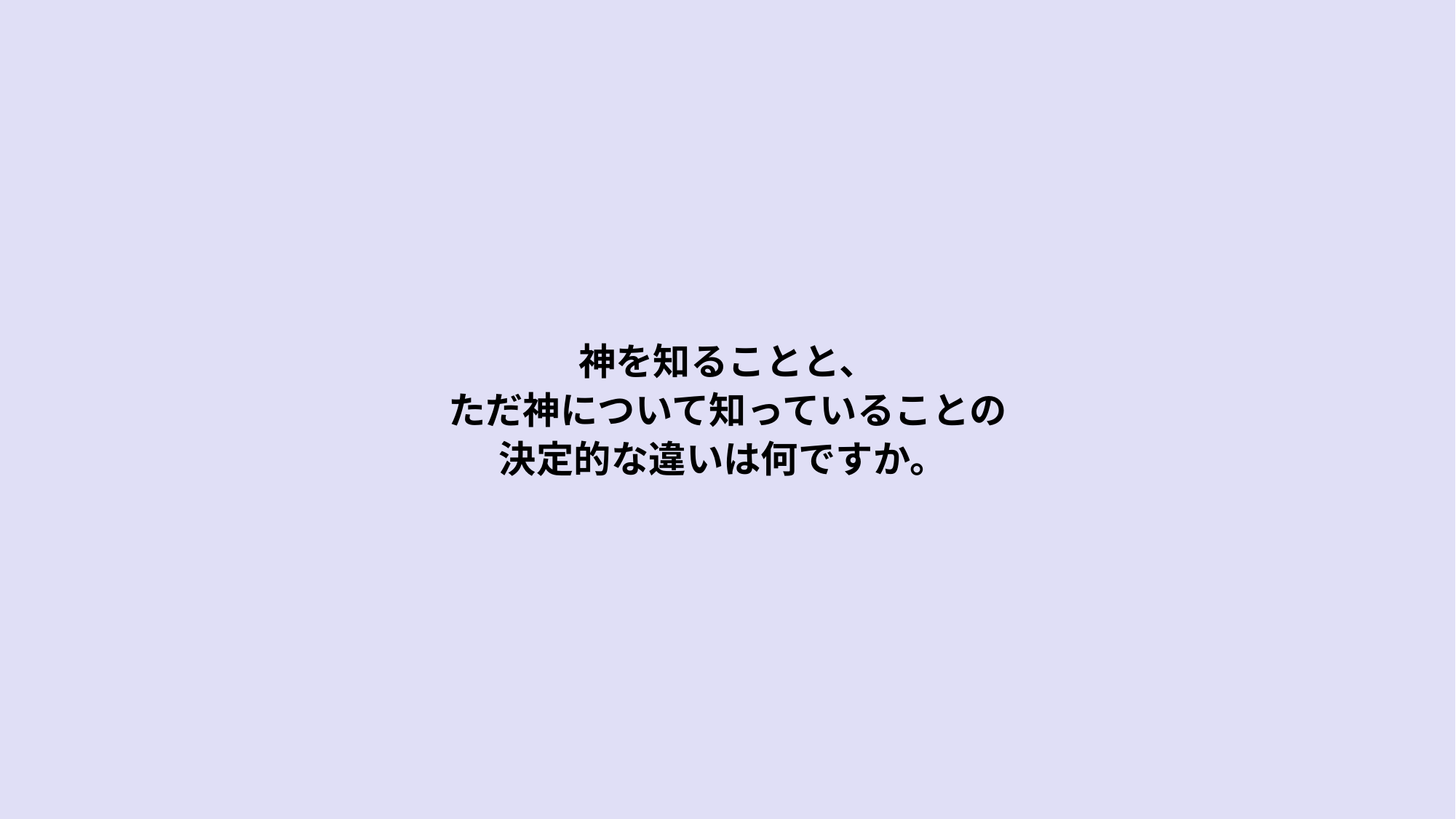

# 神を知ることと、 ただ神について知っていることの 決定的な違いは何ですか。